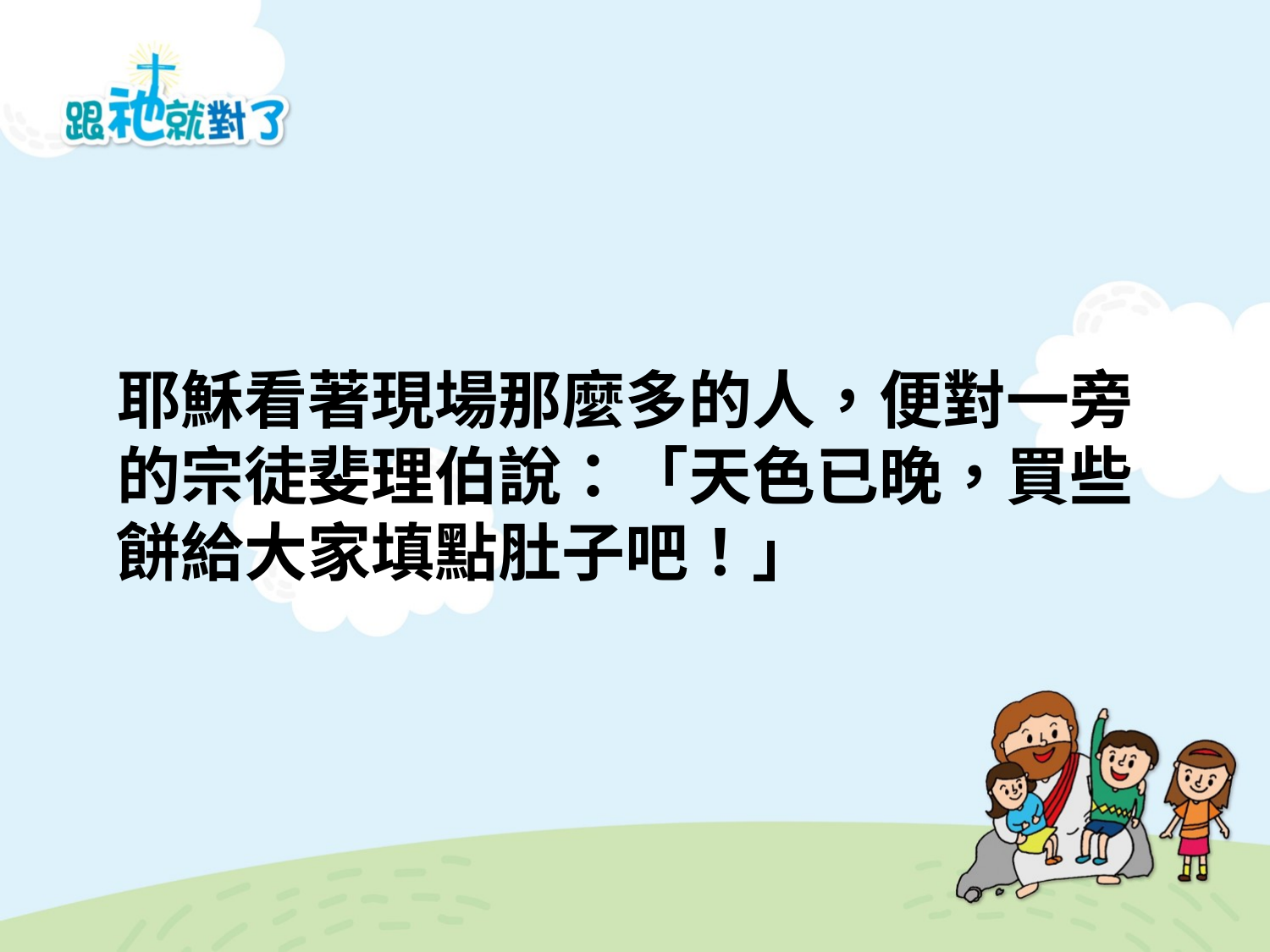

耶穌看著現場那麼多的人，便對一旁的宗徒斐理伯說：「天色已晚，買些餅給大家填點肚子吧！」